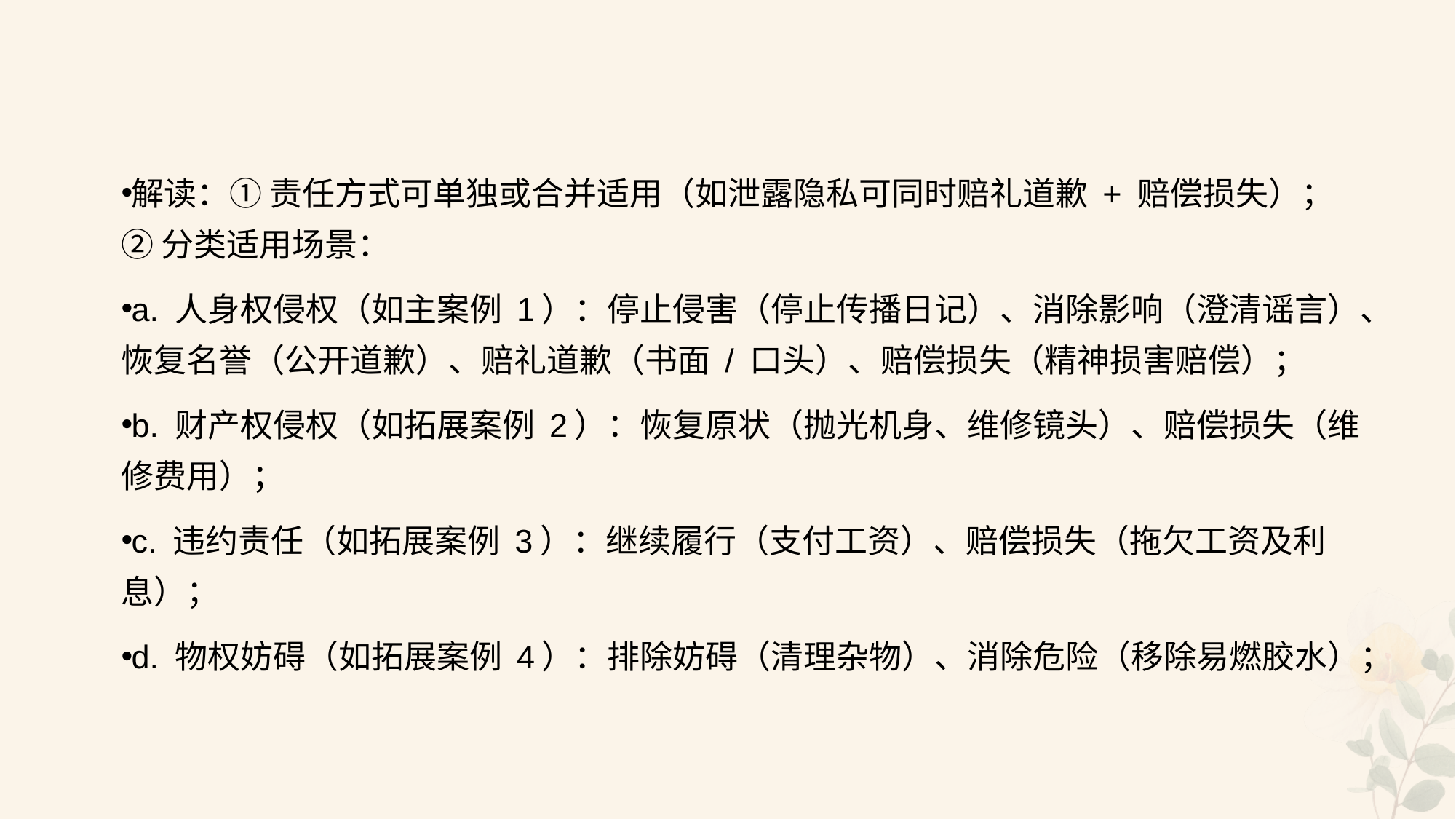

#
解读：① 责任方式可单独或合并适用（如泄露隐私可同时赔礼道歉 + 赔偿损失）；② 分类适用场景：
a. 人身权侵权（如主案例 1）：停止侵害（停止传播日记）、消除影响（澄清谣言）、恢复名誉（公开道歉）、赔礼道歉（书面 / 口头）、赔偿损失（精神损害赔偿）；
b. 财产权侵权（如拓展案例 2）：恢复原状（抛光机身、维修镜头）、赔偿损失（维修费用）；
c. 违约责任（如拓展案例 3）：继续履行（支付工资）、赔偿损失（拖欠工资及利息）；
d. 物权妨碍（如拓展案例 4）：排除妨碍（清理杂物）、消除危险（移除易燃胶水）；